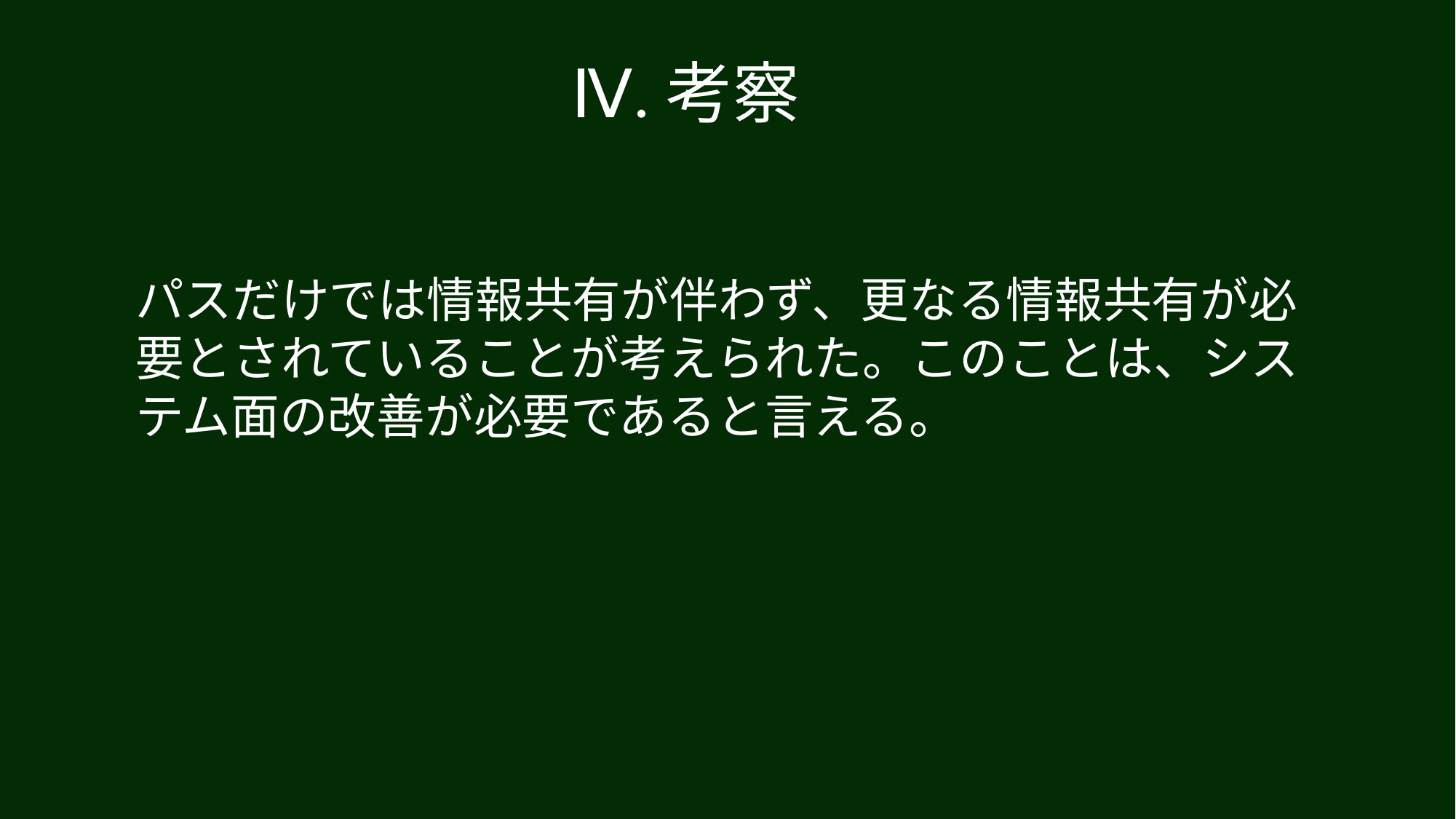

# Ⅳ.考察

パスだけでは情報共有が伴わず、更なる情報共有が必要とされていることが考えられた。このことは、システム面の改善が必要であると言える。